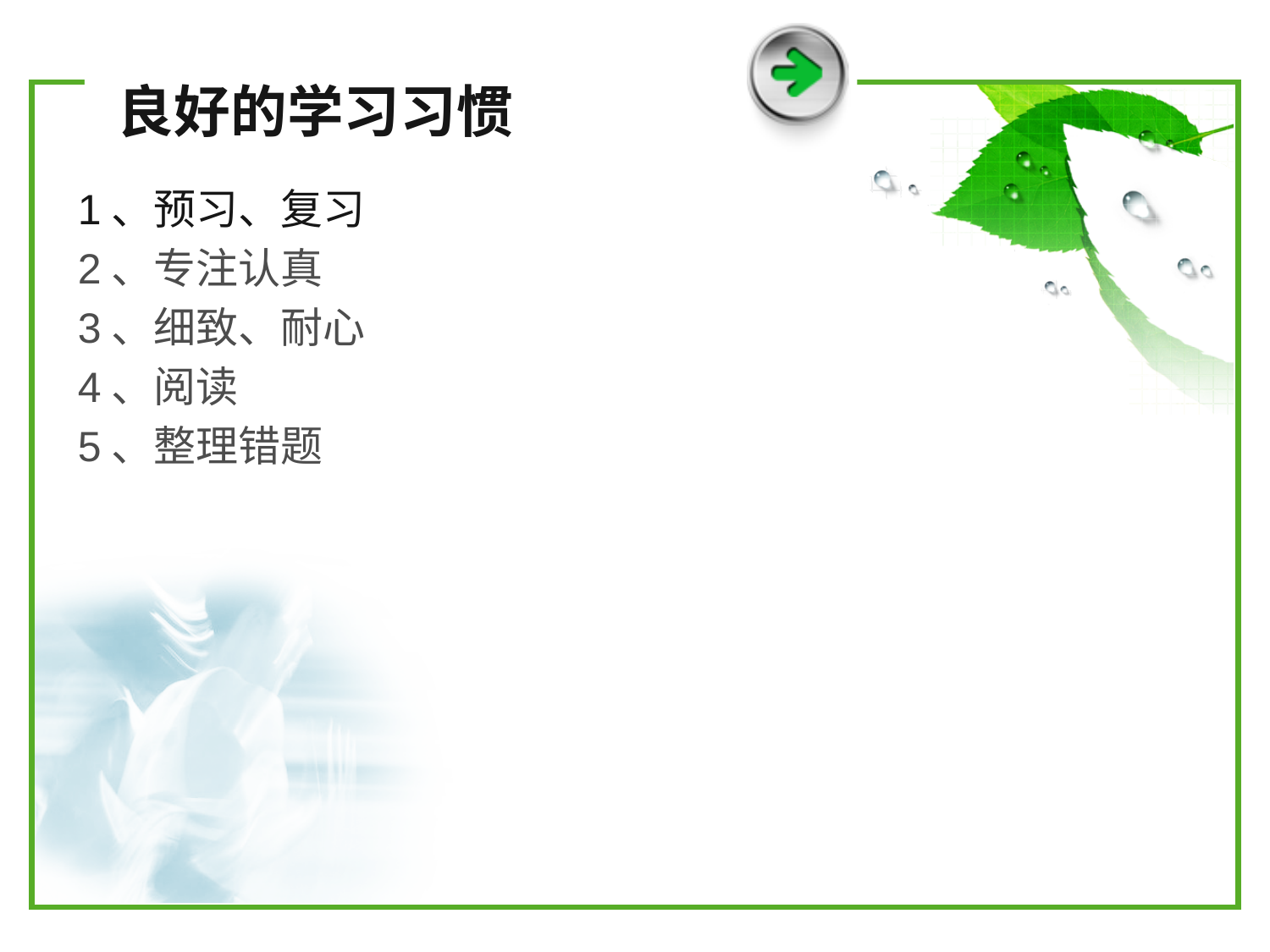

# 良好的学习习惯
1、预习、复习
2、专注认真
3、细致、耐心
4、阅读
5、整理错题